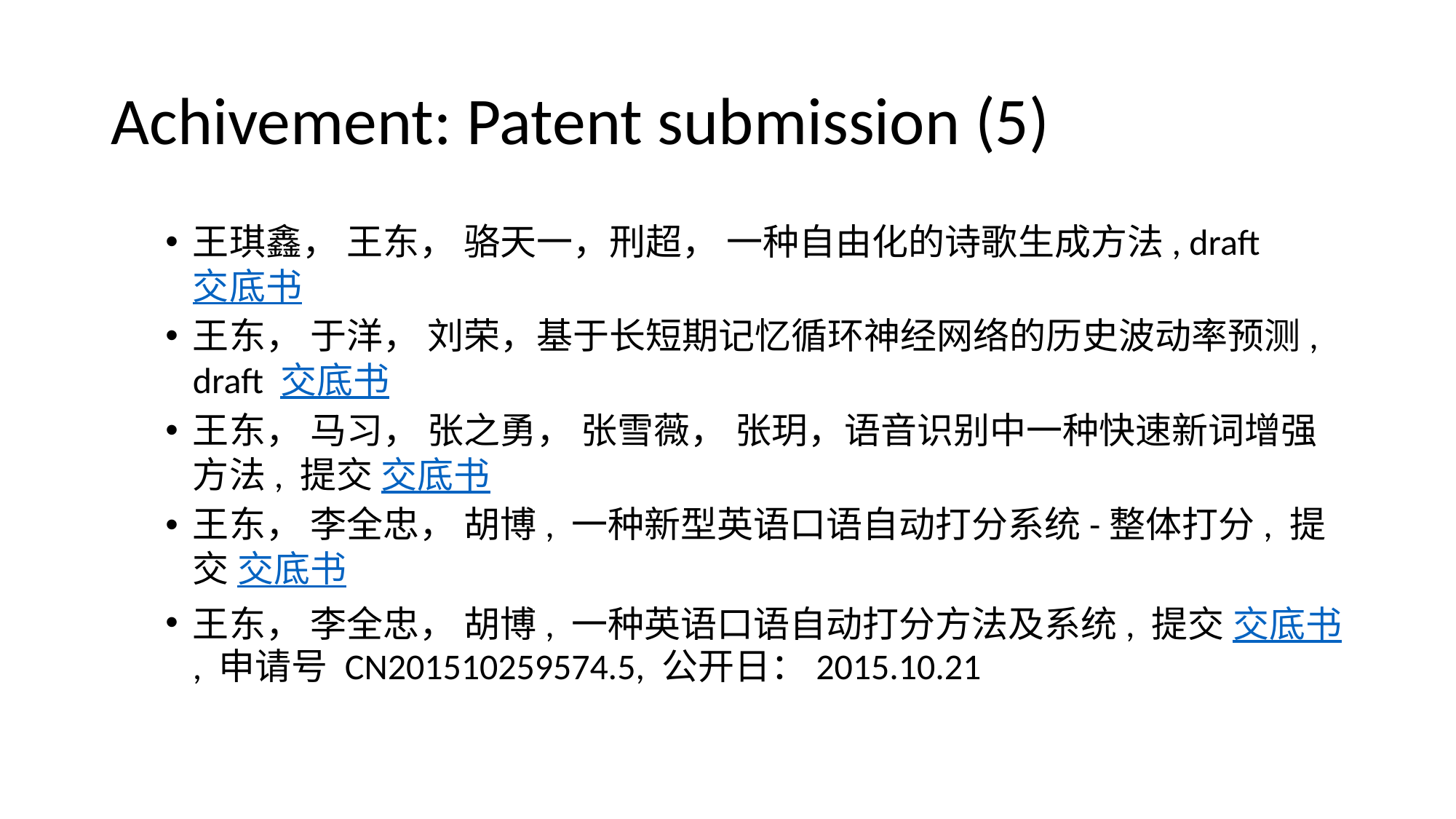

# Achivement: Patent submission (5)
王琪鑫， 王东， 骆天一，刑超， 一种自由化的诗歌生成方法, draft 交底书
王东， 于洋， 刘荣，基于长短期记忆循环神经网络的历史波动率预测, draft 交底书
王东， 马习， 张之勇， 张雪薇， 张玥，语音识别中一种快速新词增强方法, 提交 交底书
王东， 李全忠， 胡博, 一种新型英语口语自动打分系统-整体打分, 提交 交底书
王东， 李全忠， 胡博, 一种英语口语自动打分方法及系统, 提交 交底书, 申请号 CN201510259574.5, 公开日：2015.10.21